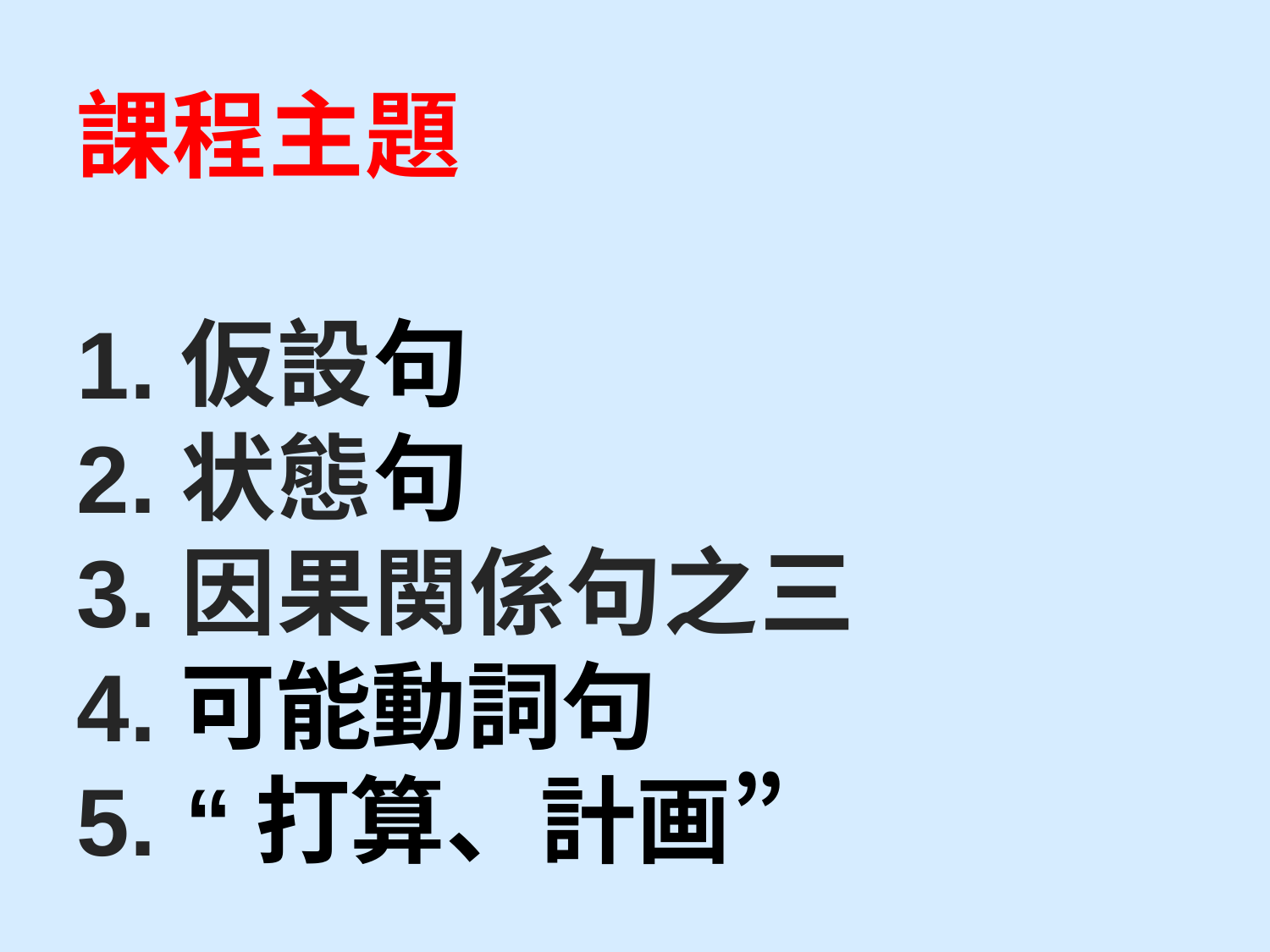

# 課程主題 1.仮設句 2.状態句 3.因果関係句之三 4.可能動詞句 5. “打算、計画”